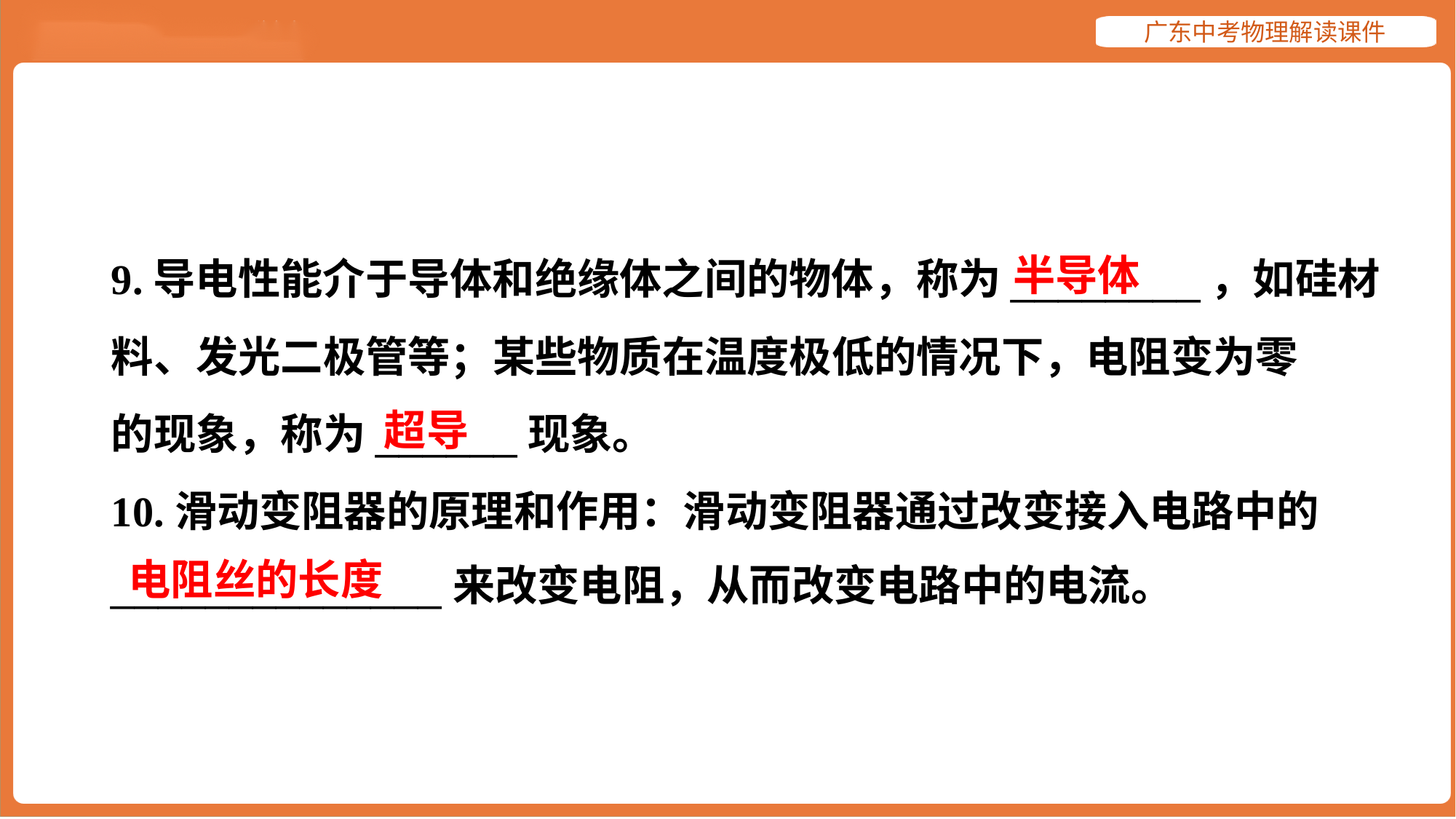

半导体
9.导电性能介于导体和绝缘体之间的物体，称为________，如硅材
料、发光二极管等；某些物质在温度极低的情况下，电阻变为零
的现象，称为______现象。
10.滑动变阻器的原理和作用：滑动变阻器通过改变接入电路中的
______________来改变电阻，从而改变电路中的电流。#5
超导
电阻丝的长度